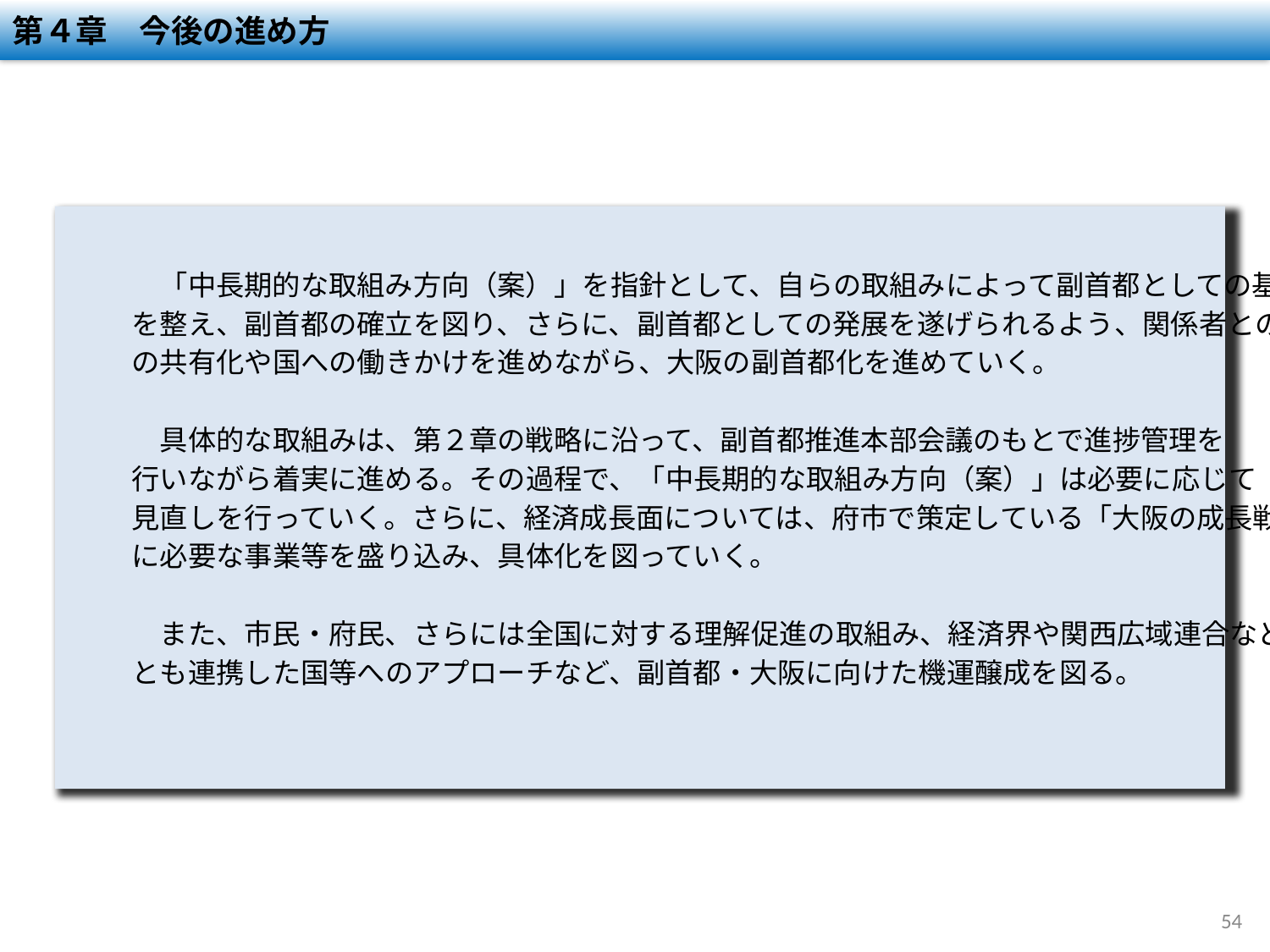

第４章　今後の進め方

　「中長期的な取組み方向（案）」を指針として、自らの取組みによって副首都としての基盤
を整え、副首都の確立を図り、さらに、副首都としての発展を遂げられるよう、関係者との意識
の共有化や国への働きかけを進めながら、大阪の副首都化を進めていく。

　具体的な取組みは、第２章の戦略に沿って、副首都推進本部会議のもとで進捗管理を
行いながら着実に進める。その過程で、「中長期的な取組み方向（案）」は必要に応じて
見直しを行っていく。さらに、経済成長面については、府市で策定している「大阪の成長戦略」
に必要な事業等を盛り込み、具体化を図っていく。

　また、市民・府民、さらには全国に対する理解促進の取組み、経済界や関西広域連合など
とも連携した国等へのアプローチなど、副首都・大阪に向けた機運醸成を図る。

54